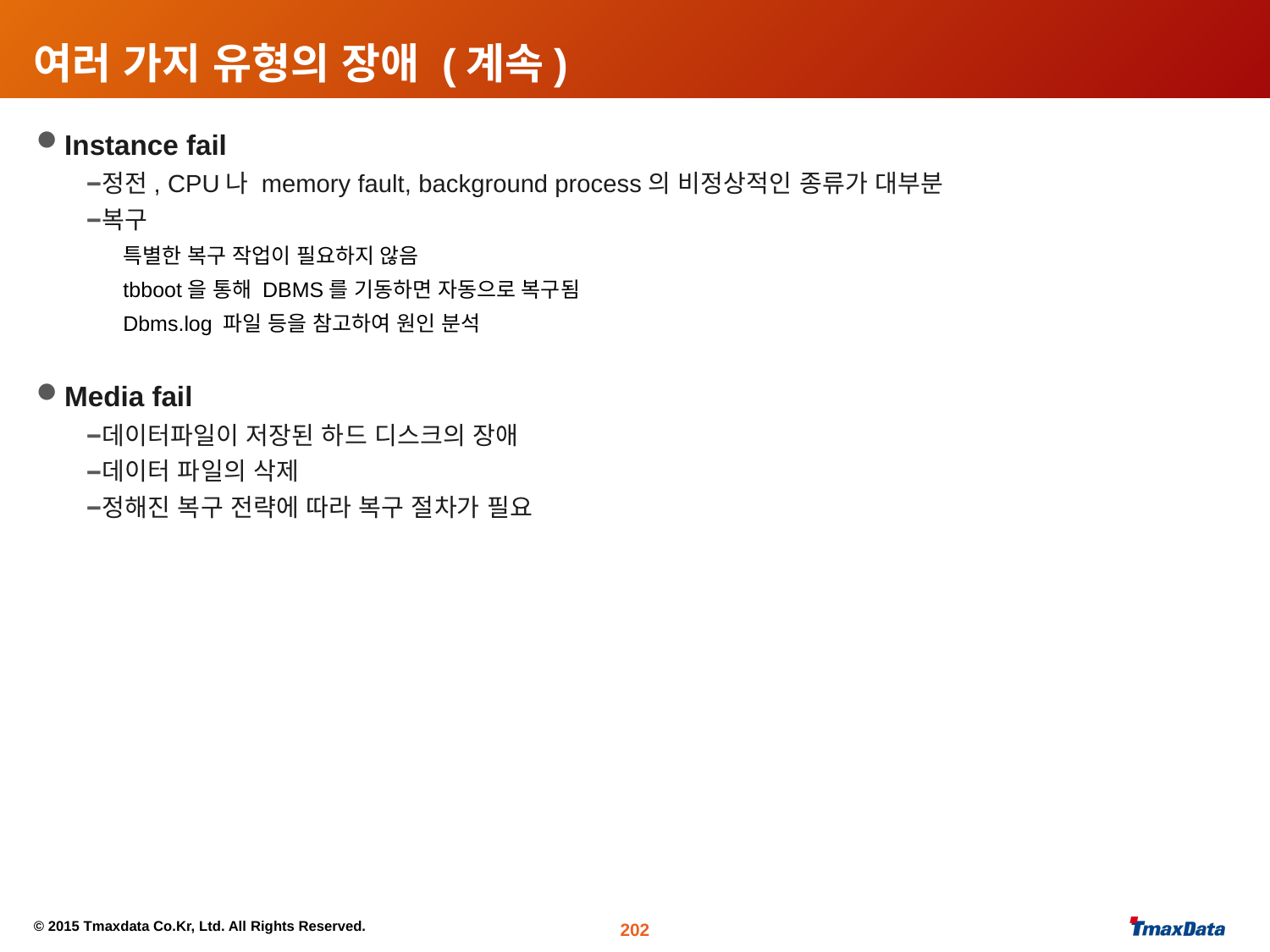

# 여러 가지 유형의 장애 (계속)
Instance fail
정전, CPU나 memory fault, background process의 비정상적인 종류가 대부분
복구
특별한 복구 작업이 필요하지 않음
tbboot을 통해 DBMS를 기동하면 자동으로 복구됨
Dbms.log 파일 등을 참고하여 원인 분석

Media fail
데이터파일이 저장된 하드 디스크의 장애
데이터 파일의 삭제
정해진 복구 전략에 따라 복구 절차가 필요